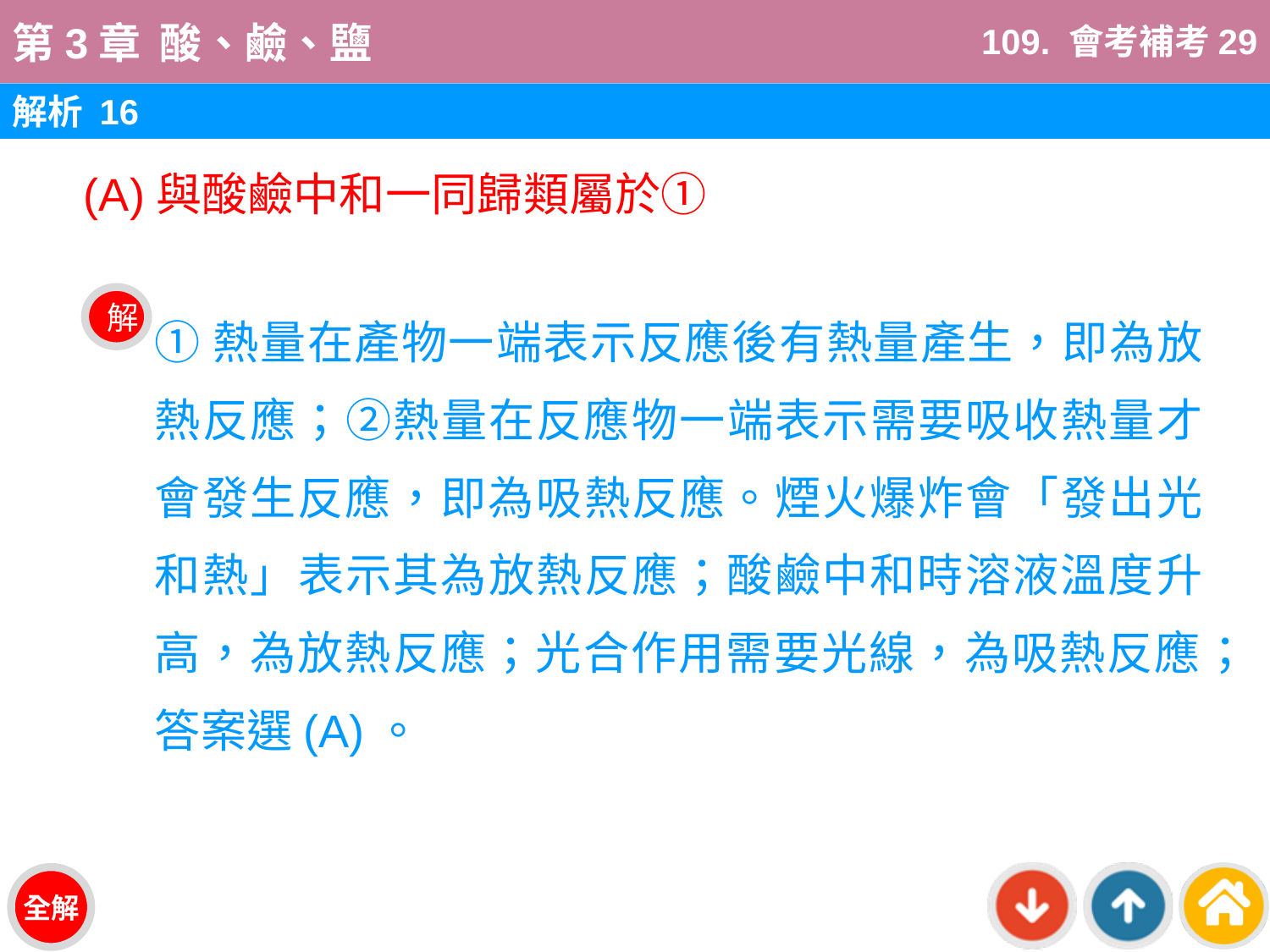

109. 會考補考29
解析 16
(A)與酸鹼中和一同歸類屬於①
①熱量在產物一端表示反應後有熱量產生，即為放熱反應；②熱量在反應物一端表示需要吸收熱量才會發生反應，即為吸熱反應。煙火爆炸會「發出光和熱」表示其為放熱反應；酸鹼中和時溶液溫度升高，為放熱反應；光合作用需要光線，為吸熱反應；答案選(A)。
解
全解